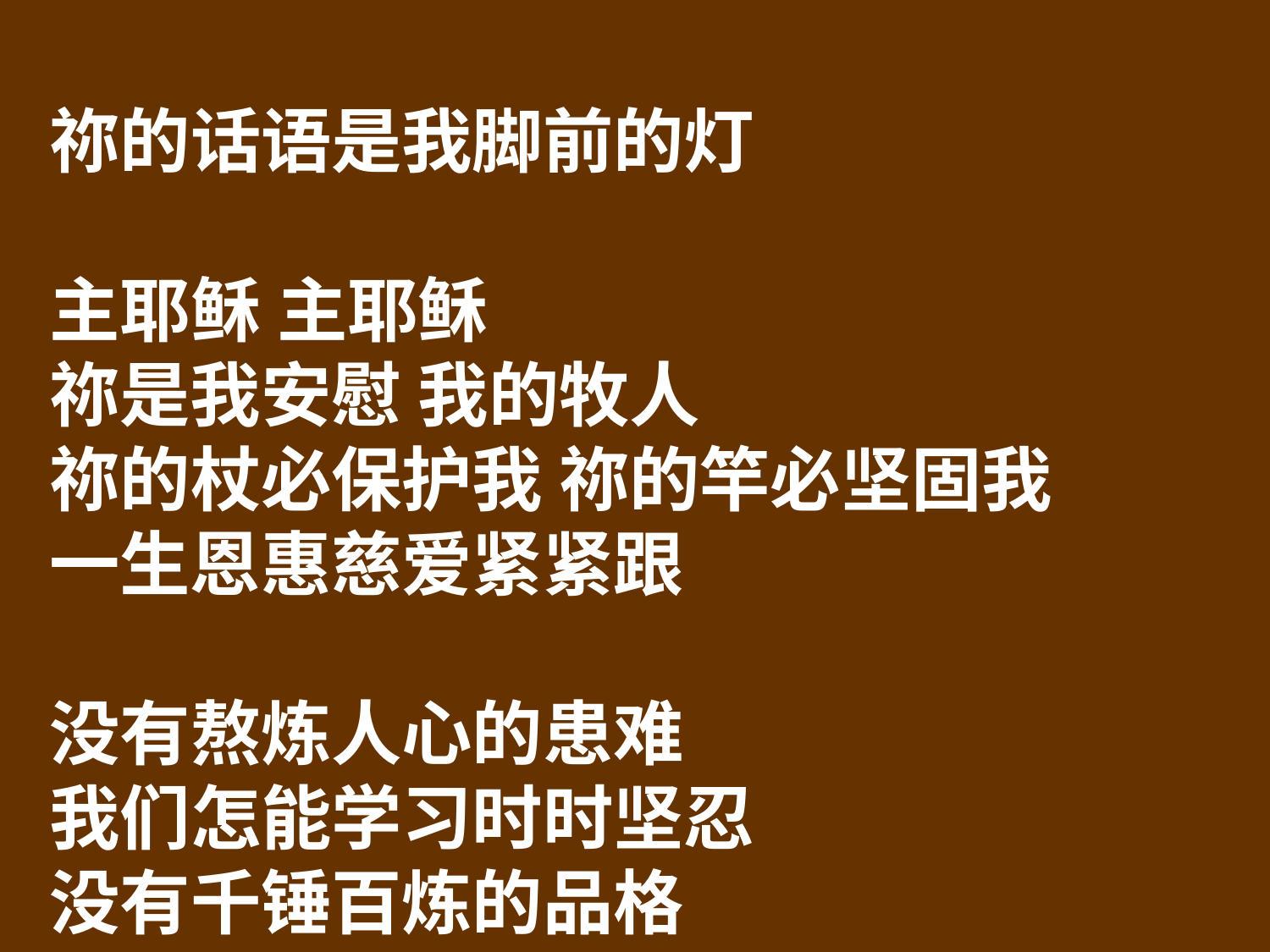

祢的话语是我脚前的灯

主耶稣 主耶稣
祢是我安慰 我的牧人
祢的杖必保护我 祢的竿必坚固我
一生恩惠慈爱紧紧跟

没有熬炼人心的患难
我们怎能学习时时坚忍
没有千锤百炼的品格